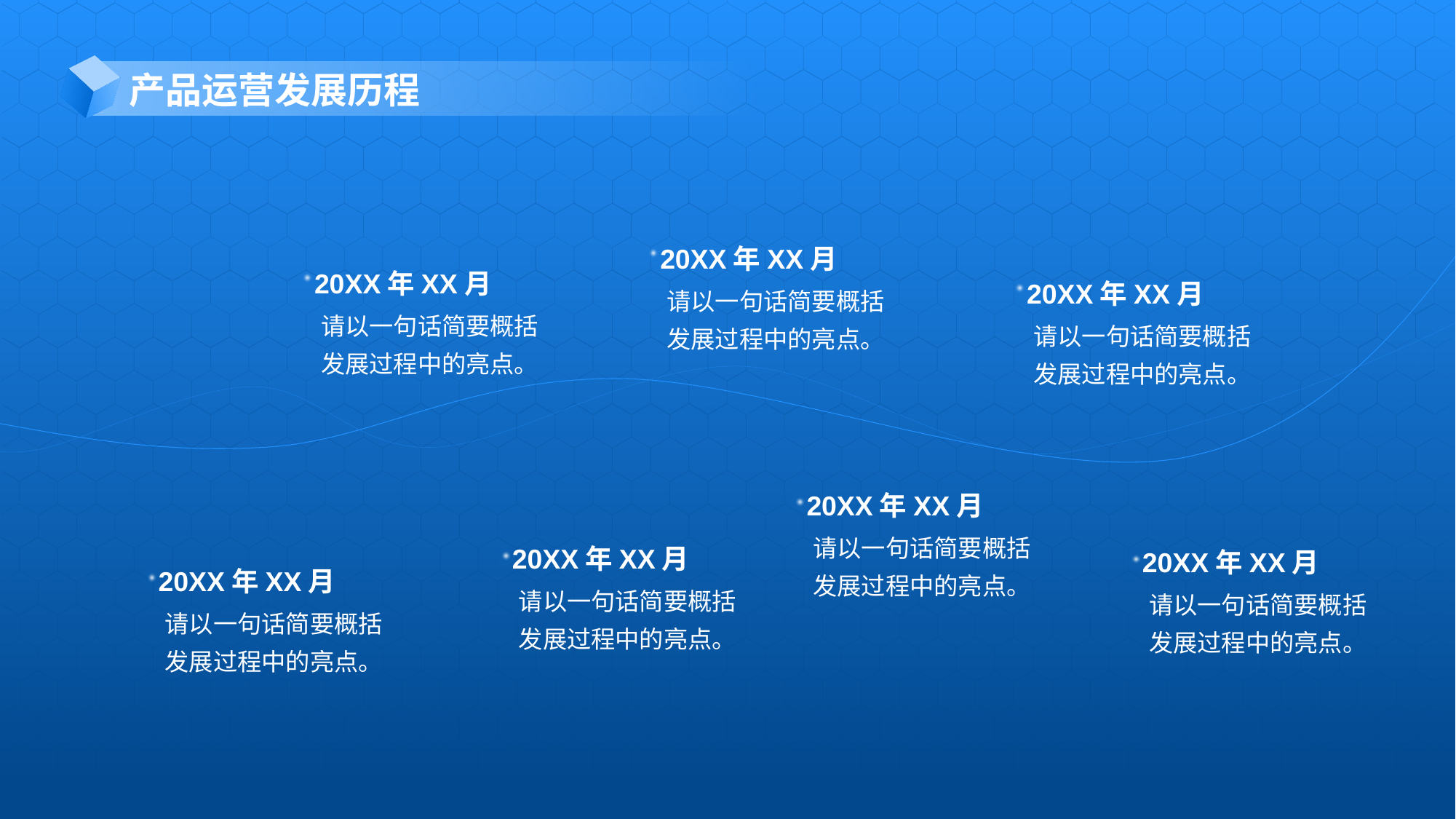

产品运营发展历程

20XX年XX月
20XX年XX月
20XX年XX月
请以一句话简要概括
发展过程中的亮点。
请以一句话简要概括
发展过程中的亮点。

请以一句话简要概括
发展过程中的亮点。

20XX年XX月

请以一句话简要概括
发展过程中的亮点。
20XX年XX月
20XX年XX月
20XX年XX月
请以一句话简要概括
发展过程中的亮点。
请以一句话简要概括
发展过程中的亮点。
请以一句话简要概括
发展过程中的亮点。